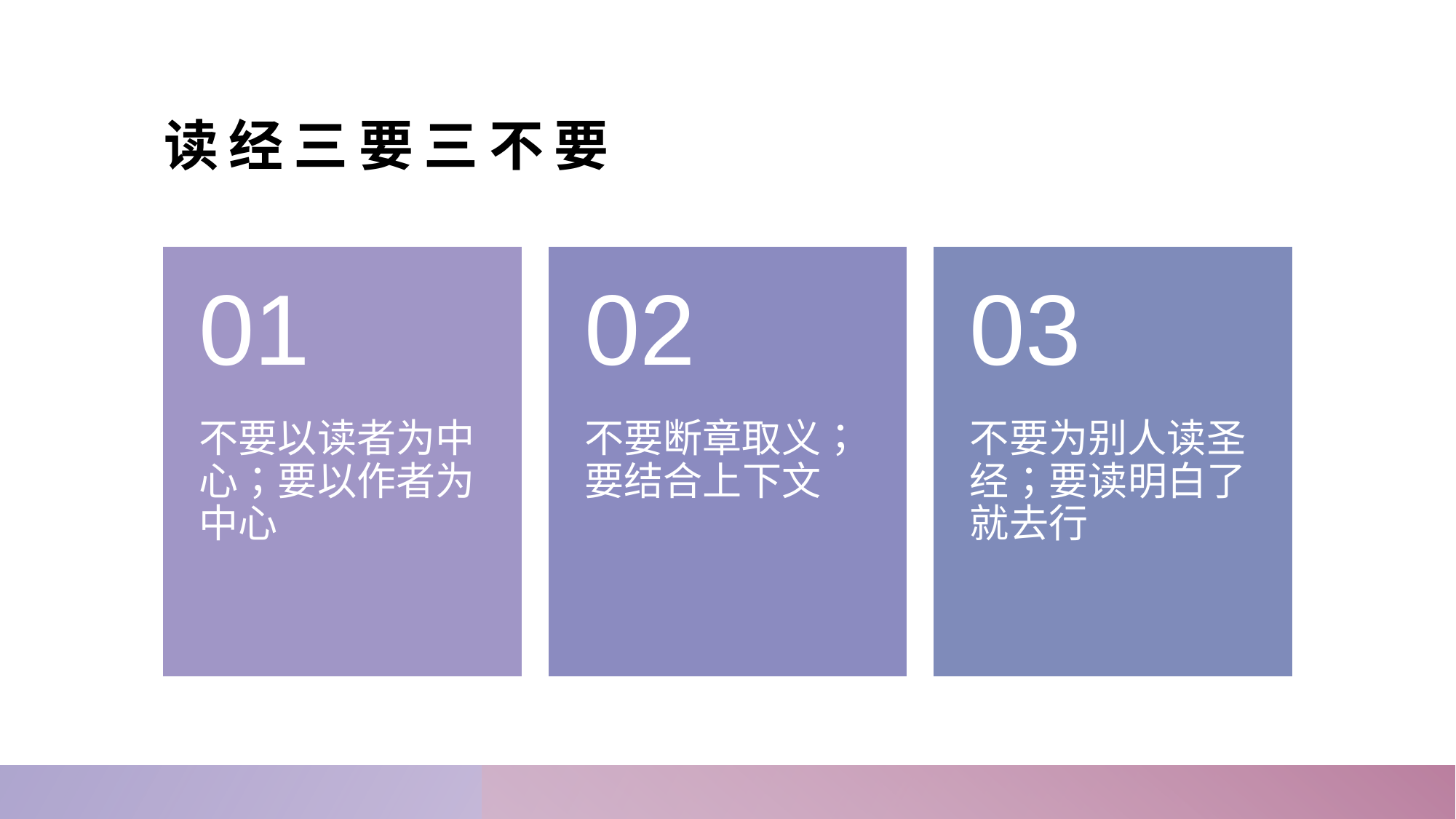

# 读经三要三不要
不要以读者为中心；要以作者为中心
01
不要断章取义；要结合上下文
02
不要为别人读圣经；要读明白了就去行
03